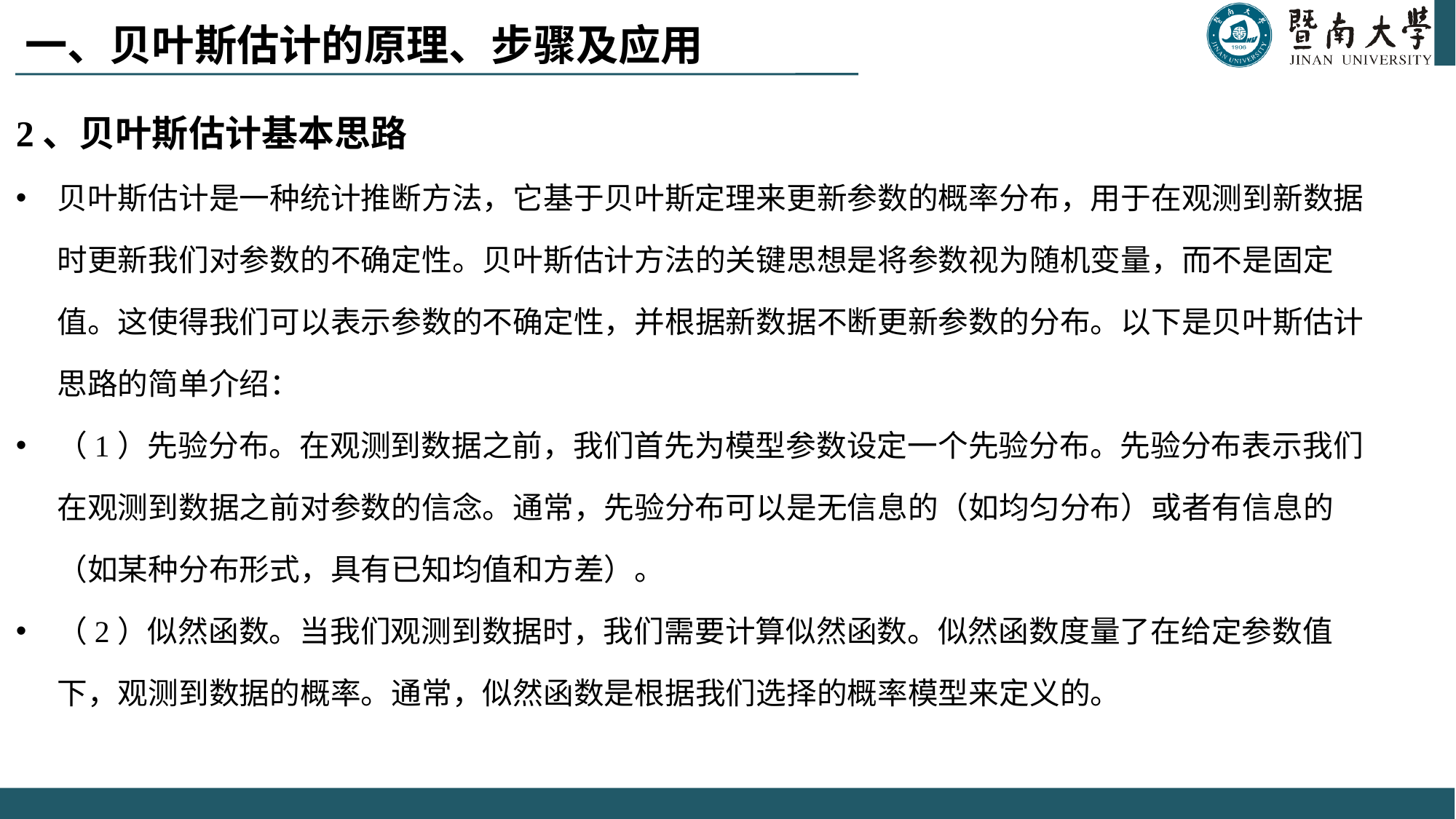

一、贝叶斯估计的原理、步骤及应用
#
2、贝叶斯估计基本思路
贝叶斯估计是一种统计推断方法，它基于贝叶斯定理来更新参数的概率分布，用于在观测到新数据时更新我们对参数的不确定性。贝叶斯估计方法的关键思想是将参数视为随机变量，而不是固定值。这使得我们可以表示参数的不确定性，并根据新数据不断更新参数的分布。以下是贝叶斯估计思路的简单介绍：
（1）先验分布。在观测到数据之前，我们首先为模型参数设定一个先验分布。先验分布表示我们在观测到数据之前对参数的信念。通常，先验分布可以是无信息的（如均匀分布）或者有信息的（如某种分布形式，具有已知均值和方差）。
（2）似然函数。当我们观测到数据时，我们需要计算似然函数。似然函数度量了在给定参数值下，观测到数据的概率。通常，似然函数是根据我们选择的概率模型来定义的。